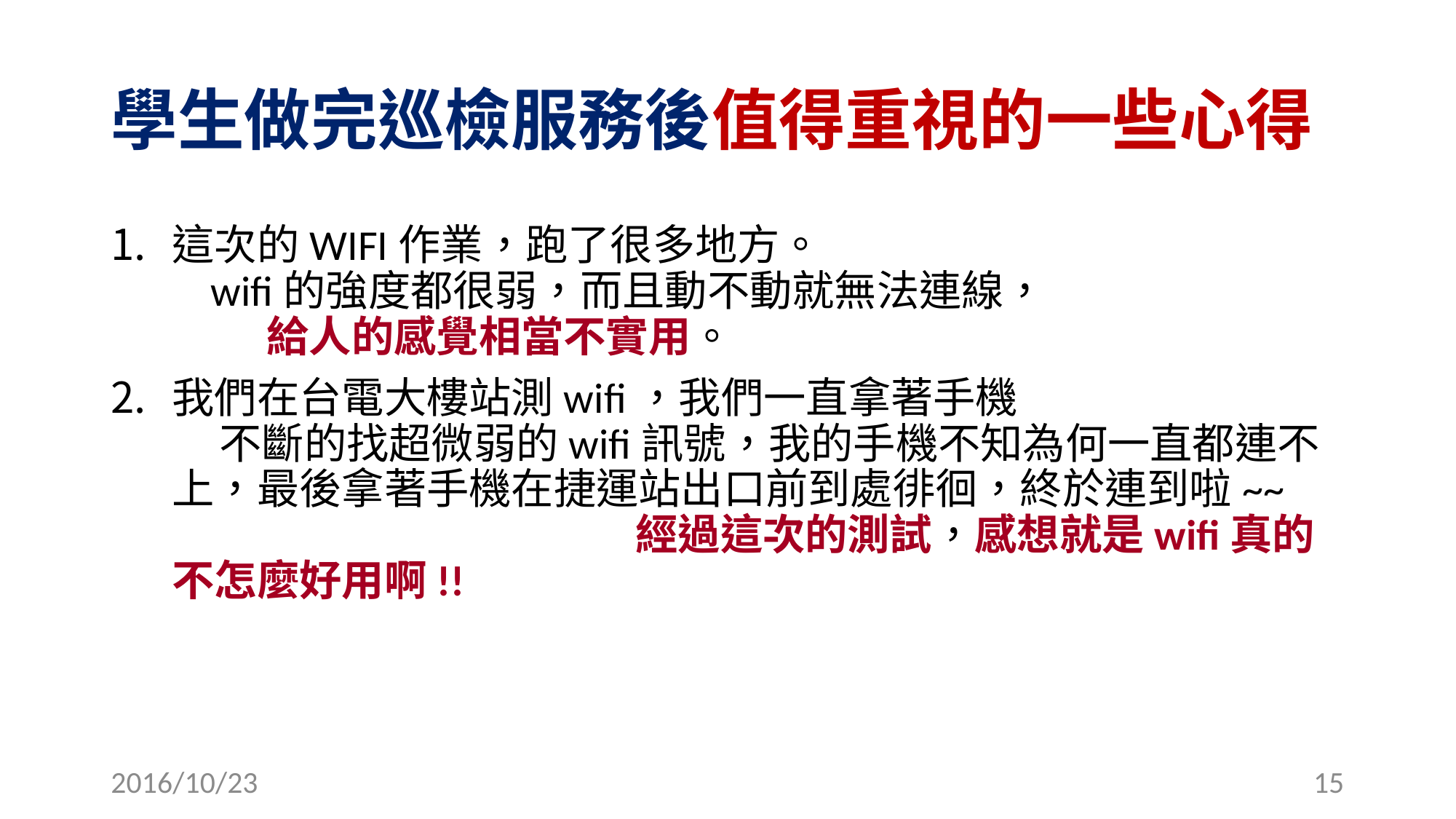

# 學生做完巡檢服務後值得重視的一些心得
這次的WIFI作業，跑了很多地方。                                                           wifi的強度都很弱，而且動不動就無法連線，                                          給人的感覺相當不實用。
我們在台電大樓站測wifi，我們一直拿著手機                                        不斷的找超微弱的wifi訊號，我的手機不知為何一直都連不上，最後拿著手機在捷運站出口前到處徘徊，終於連到啦~~                                                      經過這次的測試，感想就是wifi真的不怎麼好用啊!!

2016/10/23
15